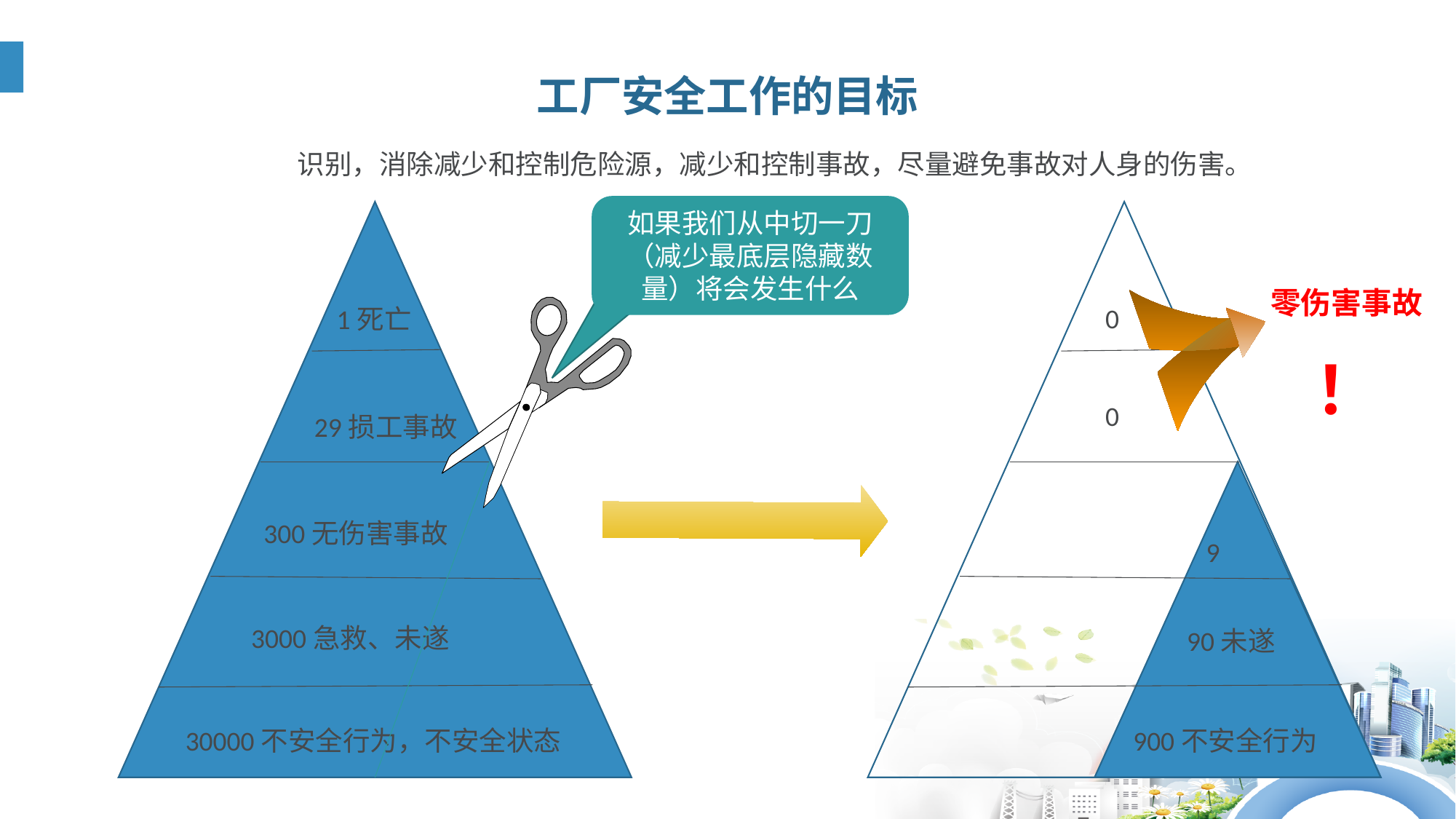

工厂安全工作的目标
识别，消除减少和控制危险源，减少和控制事故，尽量避免事故对人身的伤害。
如果我们从中切一刀（减少最底层隐藏数量）将会发生什么

零伤害事故

0
1死亡
！

0
29损工事故

300无伤害事故
9
3000急救、未遂
90未遂
30000不安全行为，不安全状态
900不安全行为